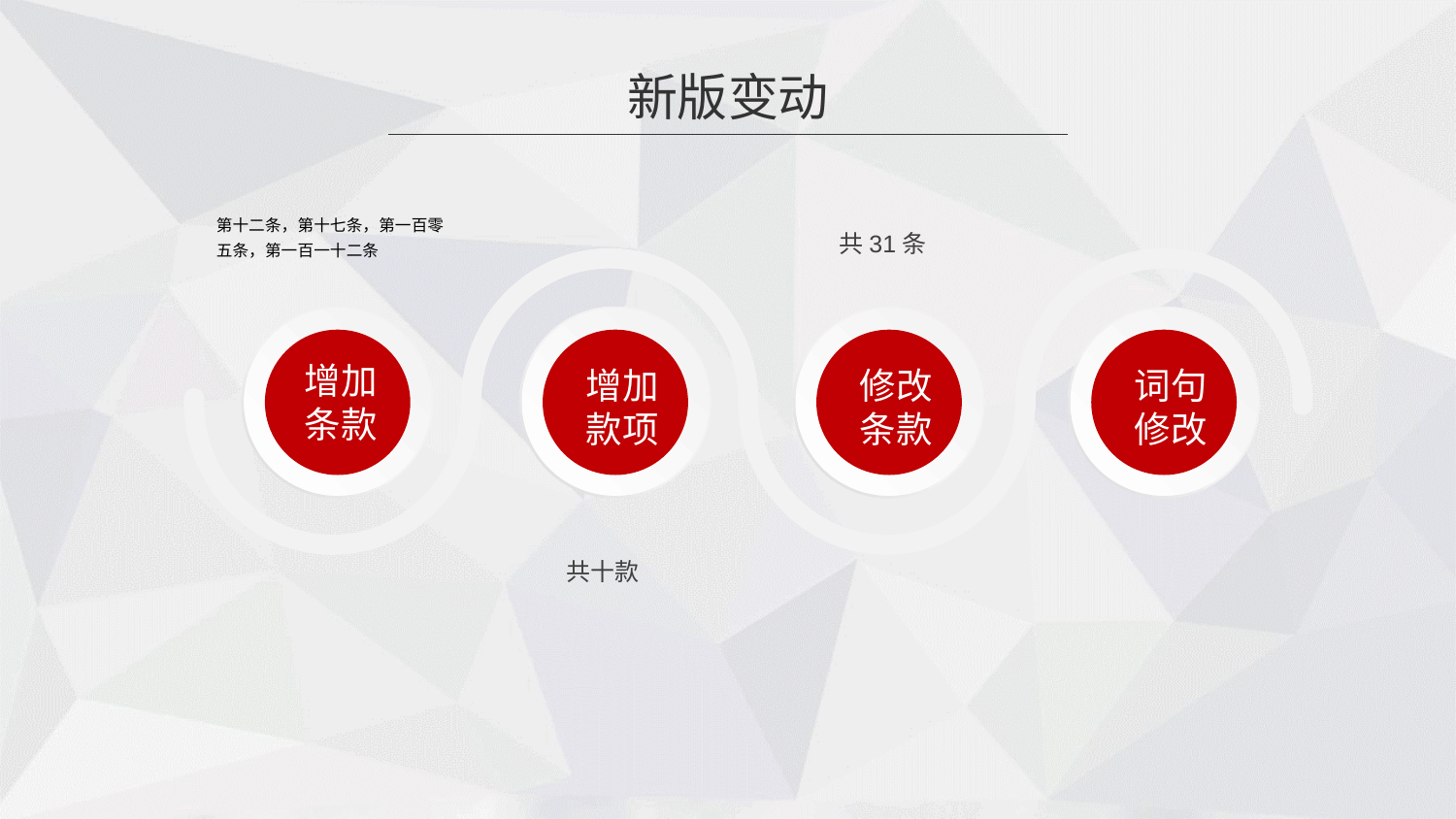

新版变动
第十二条，第十七条，第一百零五条，第一百一十二条
共31条

增加条款

增加款项

修改条款

词句修改
共十款